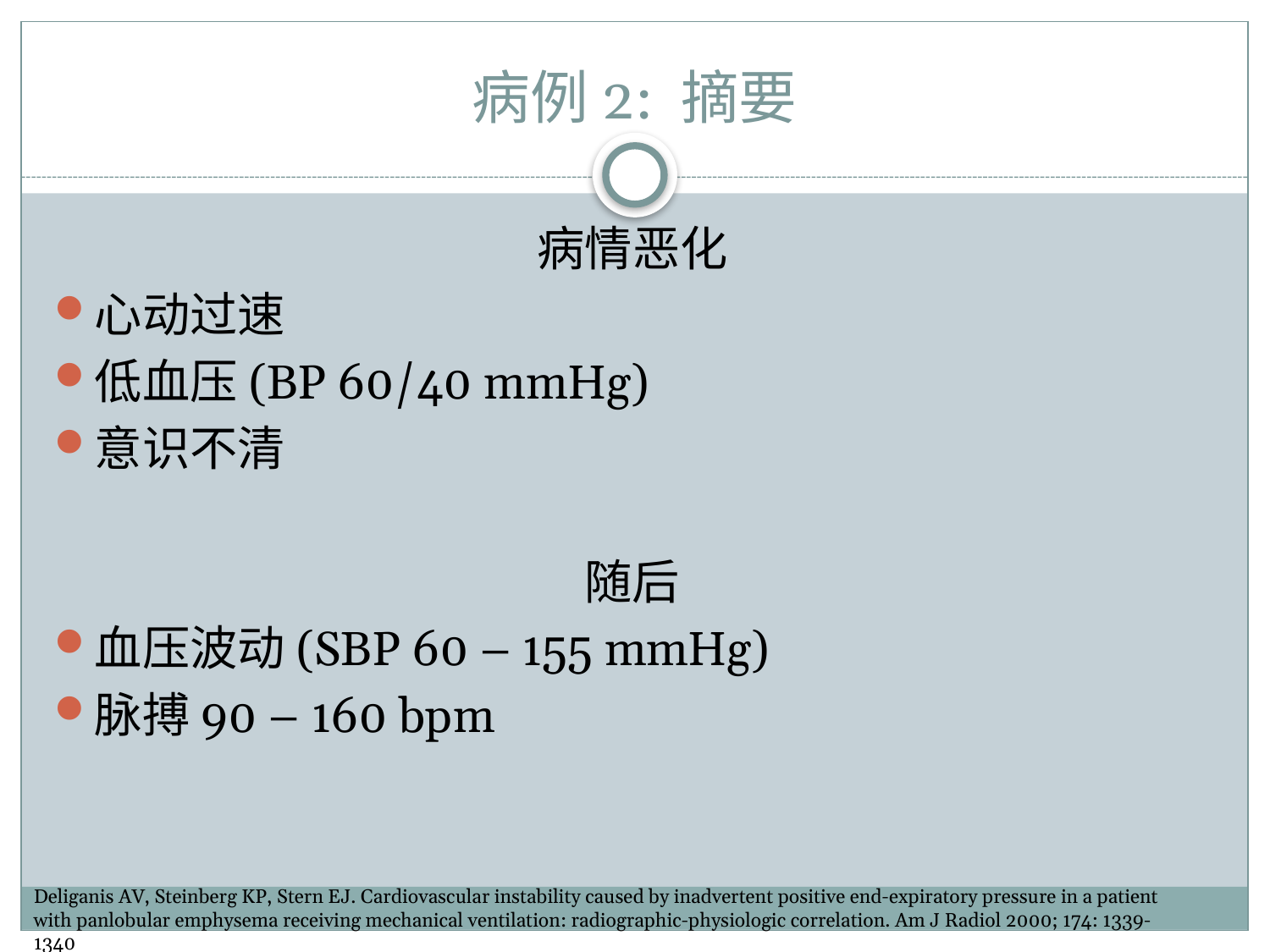

# 病例2: 摘要
病情恶化
心动过速
低血压(BP 60/40 mmHg)
意识不清

随后
血压波动(SBP 60 – 155 mmHg)
脉搏90 – 160 bpm
Deliganis AV, Steinberg KP, Stern EJ. Cardiovascular instability caused by inadvertent positive end-expiratory pressure in a patient with panlobular emphysema receiving mechanical ventilation: radiographic-physiologic correlation. Am J Radiol 2000; 174: 1339-1340